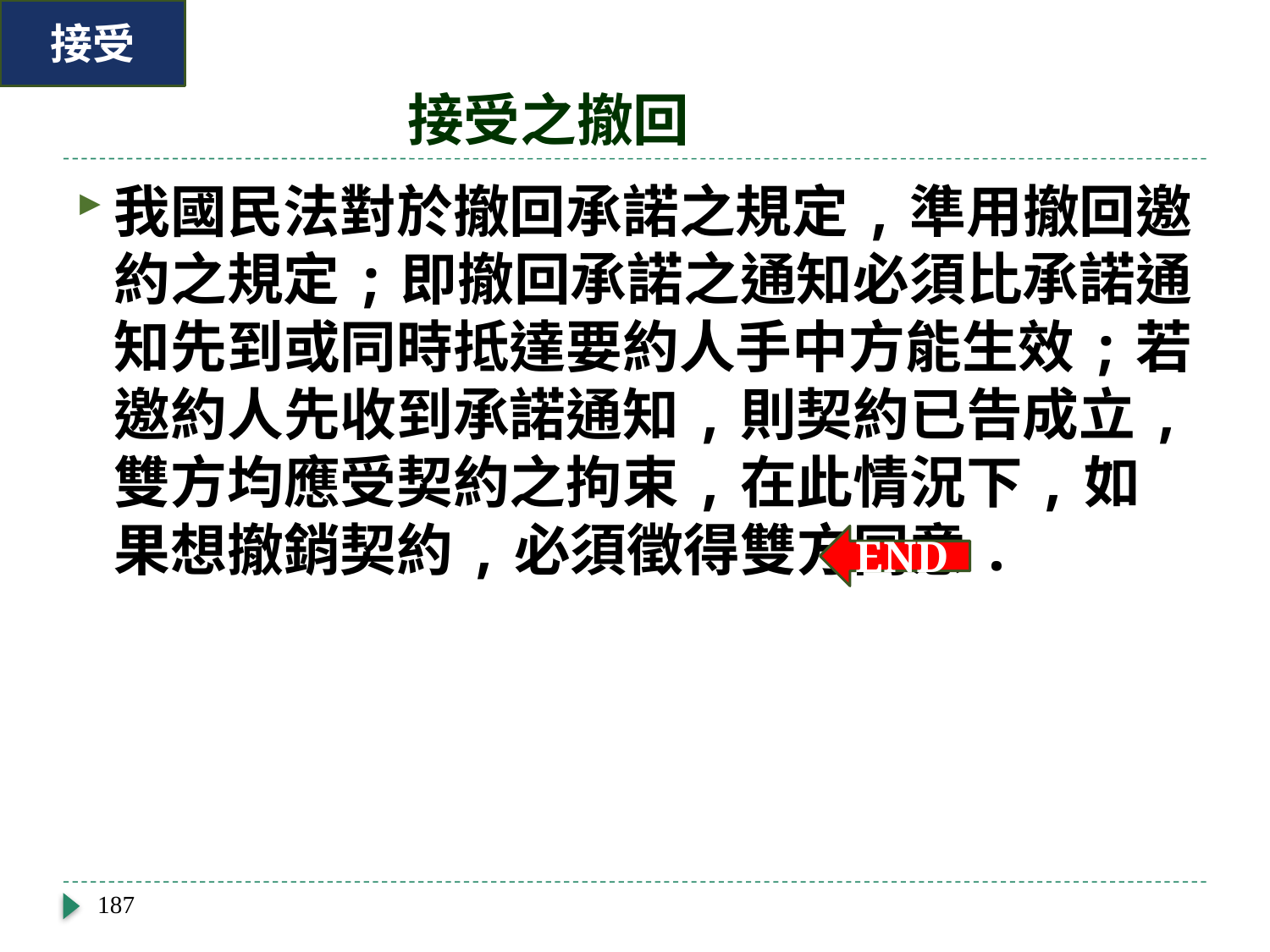

接受
# 接受之撤回
我國民法對於撤回承諾之規定,準用撤回邀約之規定;即撤回承諾之通知必須比承諾通知先到或同時抵達要約人手中方能生效;若邀約人先收到承諾通知,則契約已告成立,雙方均應受契約之拘束,在此情況下,如果想撤銷契約,必須徵得雙方同意.
END
187